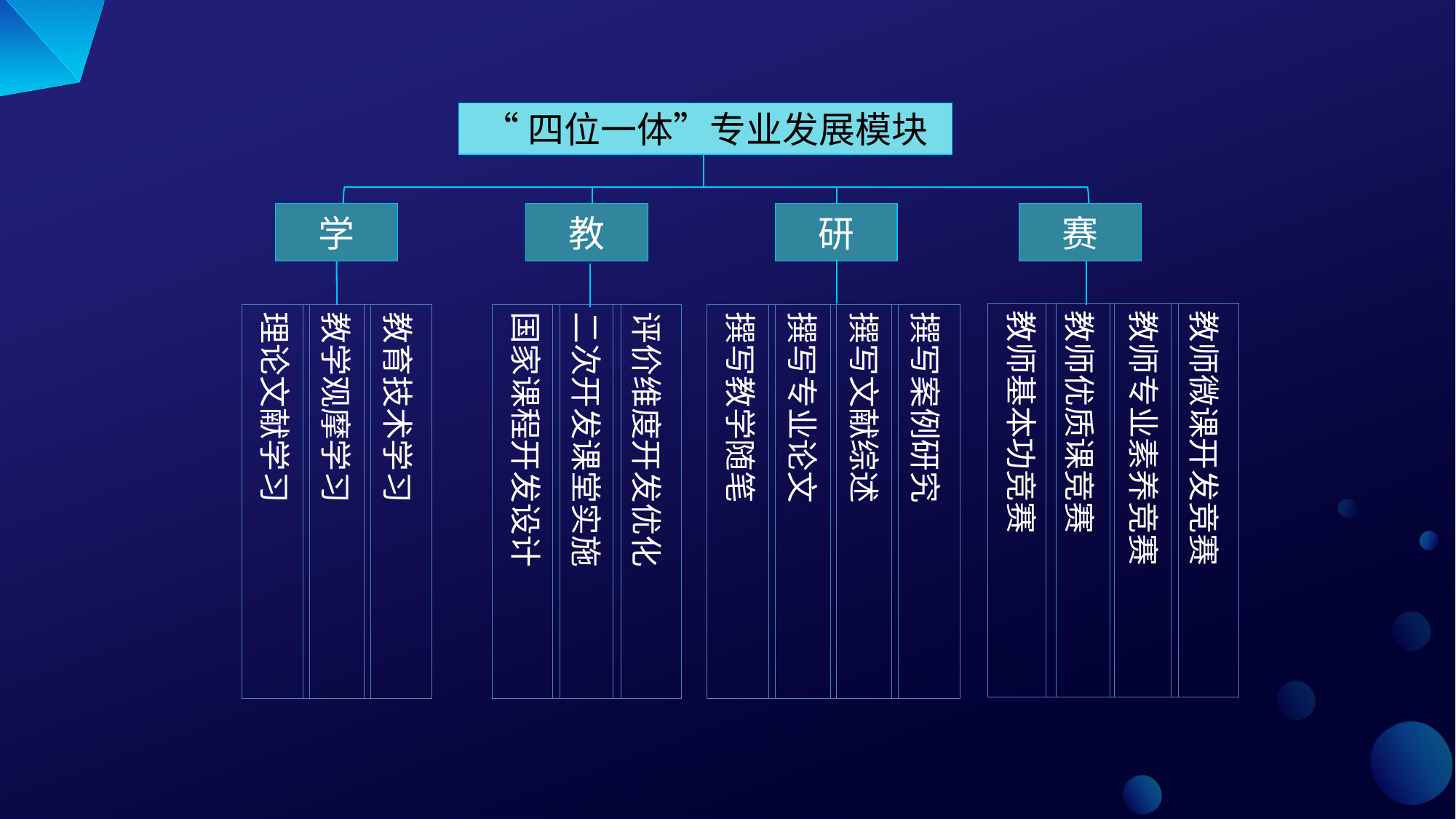

“四位一体”专业发展模块
学
教
研
赛
教师基本功竞赛
教师优质课竞赛
教师专业素养竞赛
教师微课开发竞赛
教育技术学习
教学观摩学习
国家课程开发设计
二次开发课堂实施
撰写教学随笔
撰写专业论文
撰写文献综述
撰写案例研究
理论文献学习
评价维度开发优化